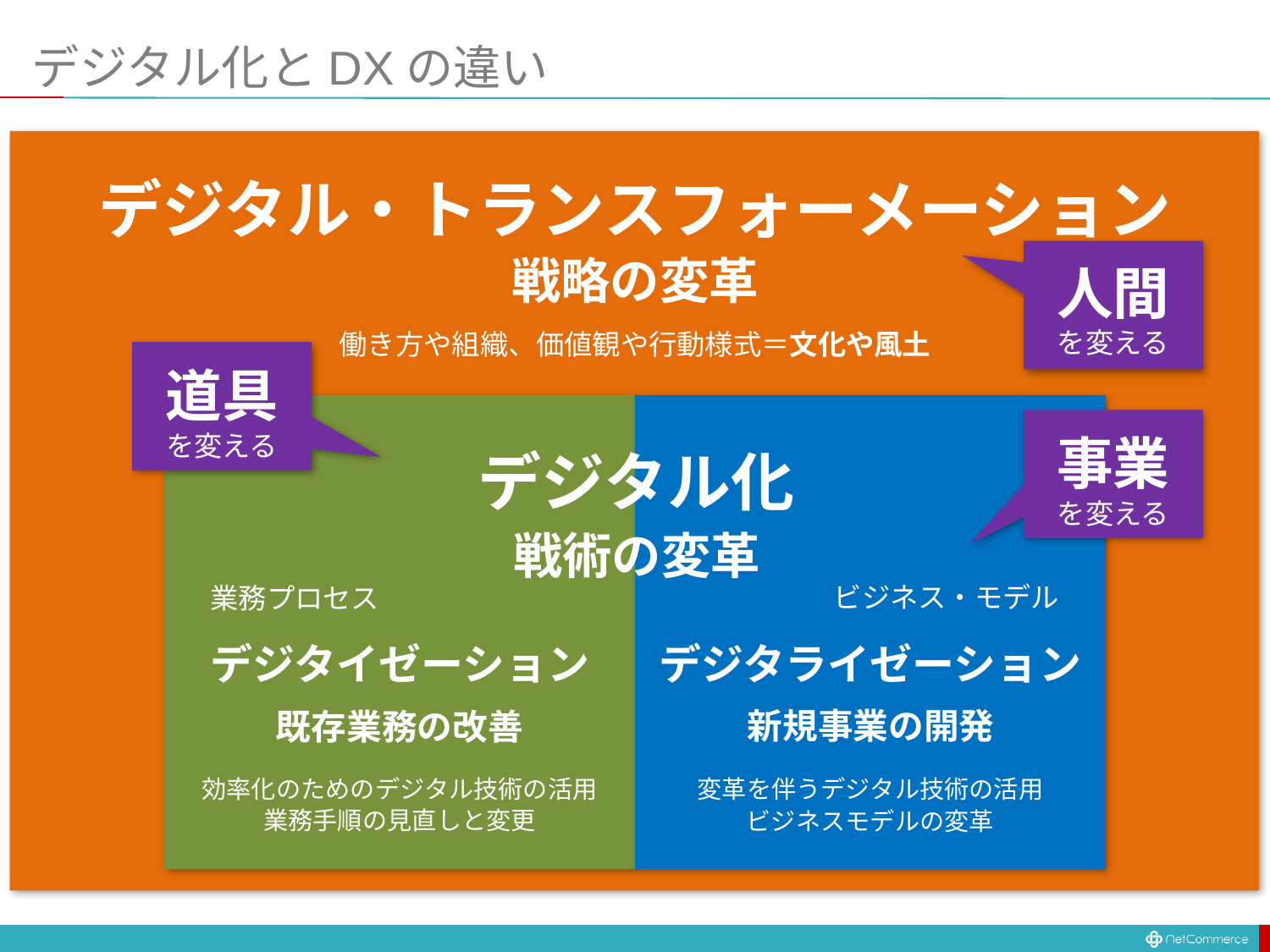

# デジタル化とDXの違い

デジタル・トランスフォーメーション
戦略の変革

人間
を変える
働き方や組織、価値観や行動様式＝文化や風土

道具
を変える

事業
を変える
デジタル化
戦術の変革
ビジネス・モデル
業務プロセス
デジタイゼーション
デジタライゼーション
新規事業の開発
既存業務の改善
効率化のためのデジタル技術の活用
変革を伴うデジタル技術の活用
業務手順の見直しと変更
ビジネスモデルの変革